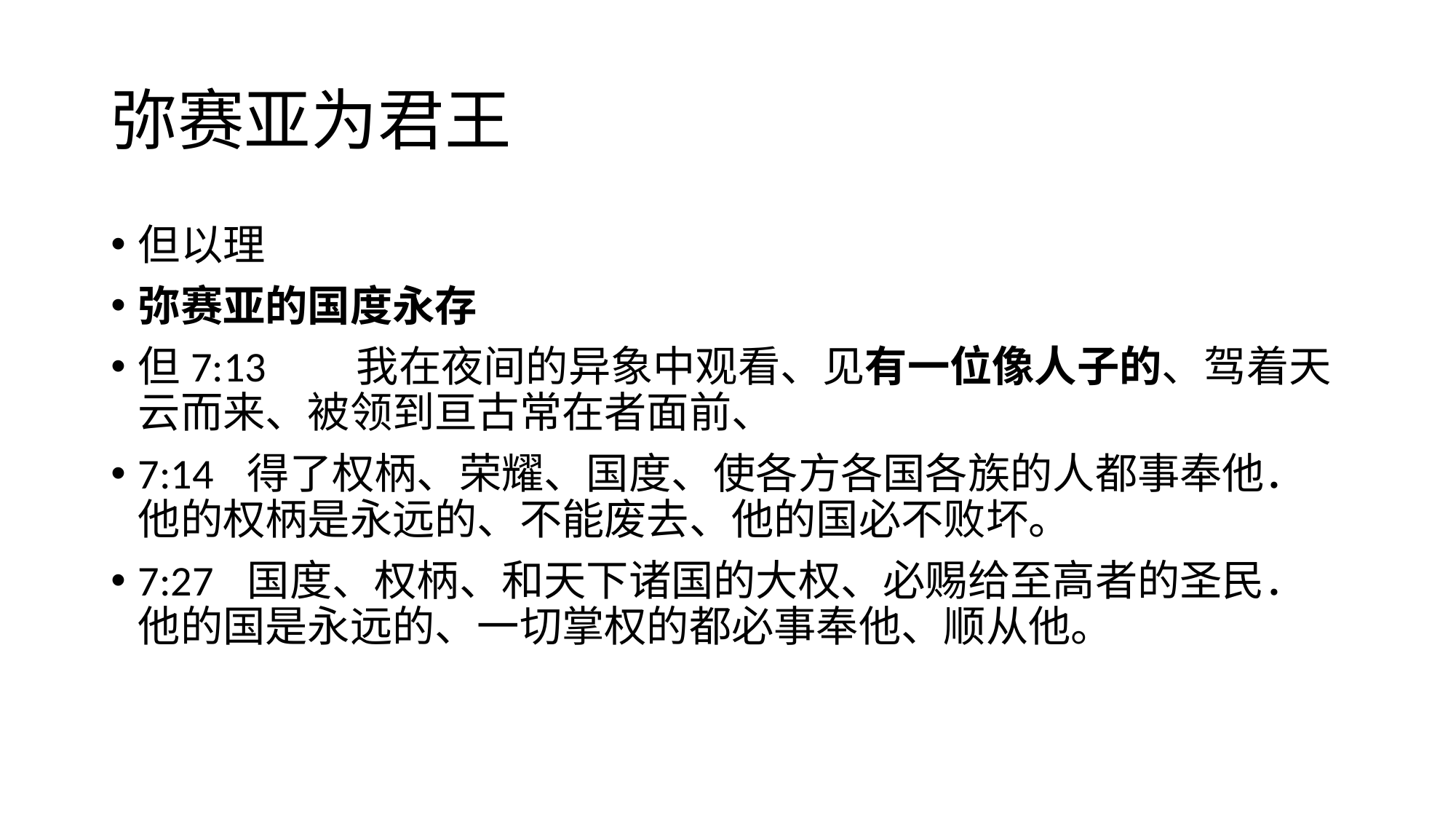

# 弥赛亚为君王
但以理
弥赛亚的国度永存
但7:13	我在夜间的异象中观看、见有一位像人子的、驾着天云而来、被领到亘古常在者面前、
7:14	得了权柄、荣耀、国度、使各方各国各族的人都事奉他．他的权柄是永远的、不能废去、他的国必不败坏。
7:27	国度、权柄、和天下诸国的大权、必赐给至高者的圣民．他的国是永远的、一切掌权的都必事奉他、顺从他。